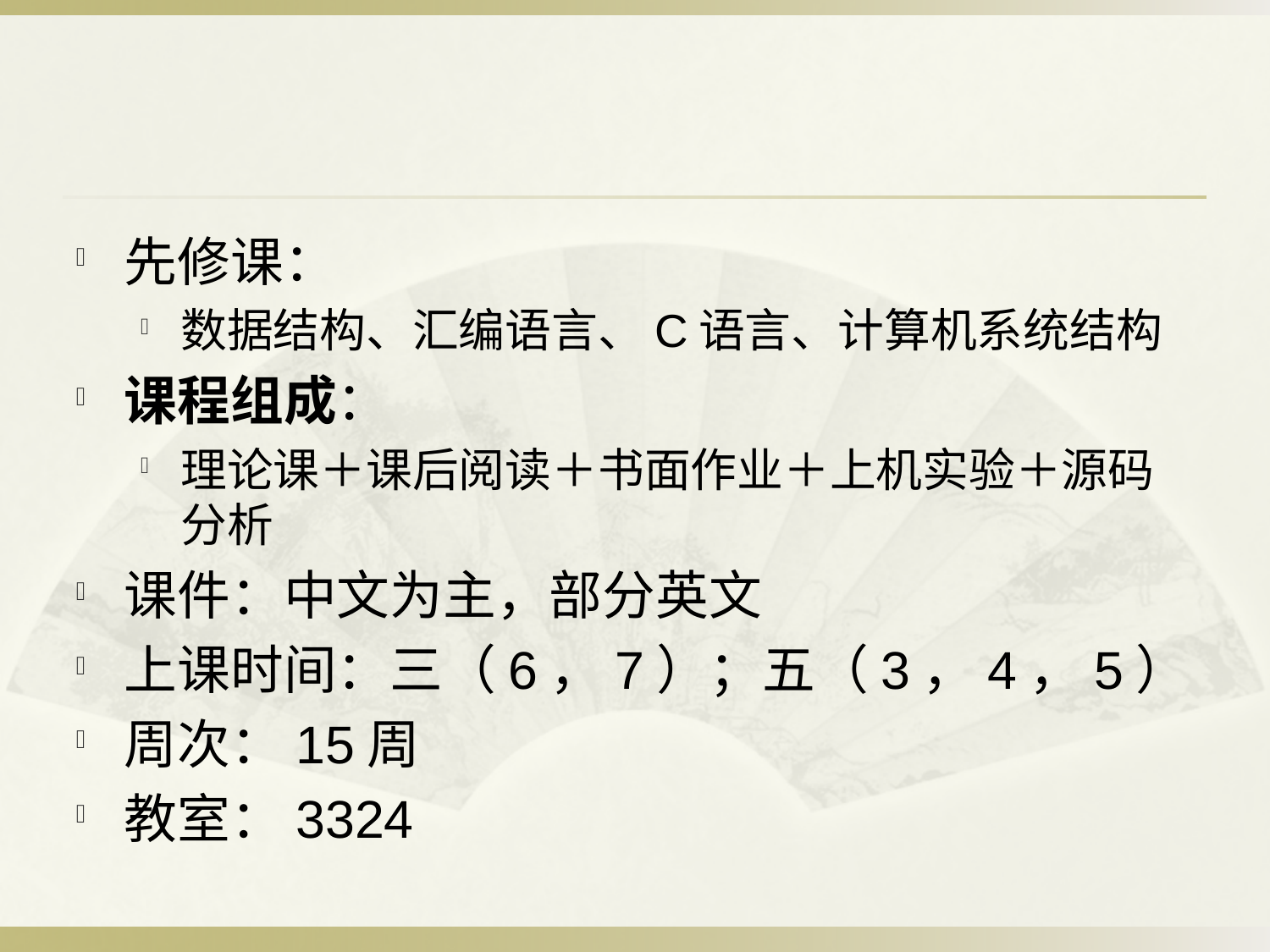

#
先修课：
数据结构、汇编语言、C语言、计算机系统结构
课程组成：
理论课＋课后阅读＋书面作业＋上机实验＋源码分析
课件：中文为主，部分英文
上课时间：三（6，7）；五（3，4，5）
周次：15周
教室：3324